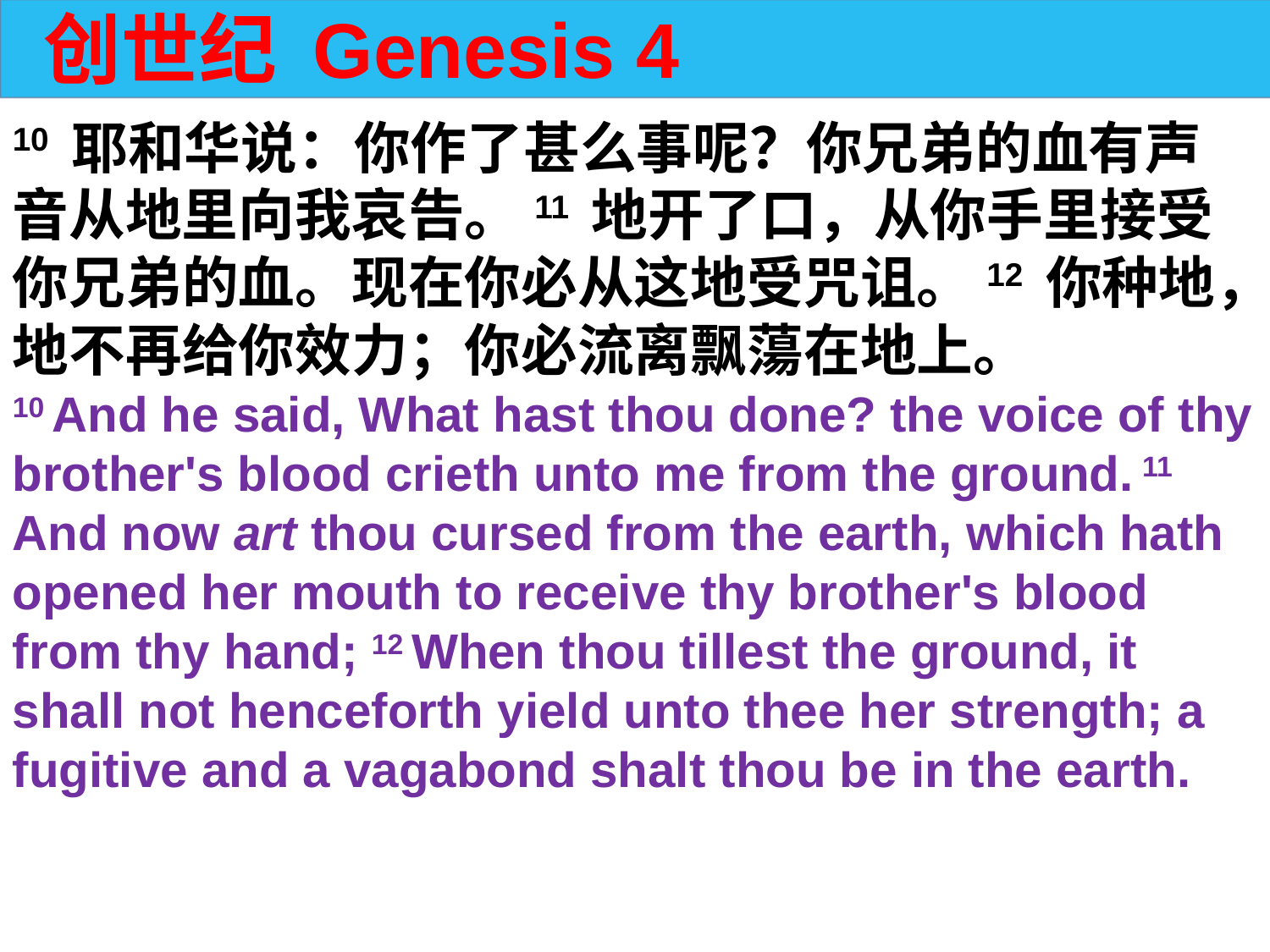

创世纪 Genesis 4
10 耶和华说：你作了甚么事呢？你兄弟的血有声音从地里向我哀告。11 地开了口，从你手里接受你兄弟的血。现在你必从这地受咒诅。12 你种地，地不再给你效力；你必流离飘蕩在地上。
10 And he said, What hast thou done? the voice of thy brother's blood crieth unto me from the ground. 11 And now art thou cursed from the earth, which hath opened her mouth to receive thy brother's blood from thy hand; 12 When thou tillest the ground, it shall not henceforth yield unto thee her strength; a fugitive and a vagabond shalt thou be in the earth.